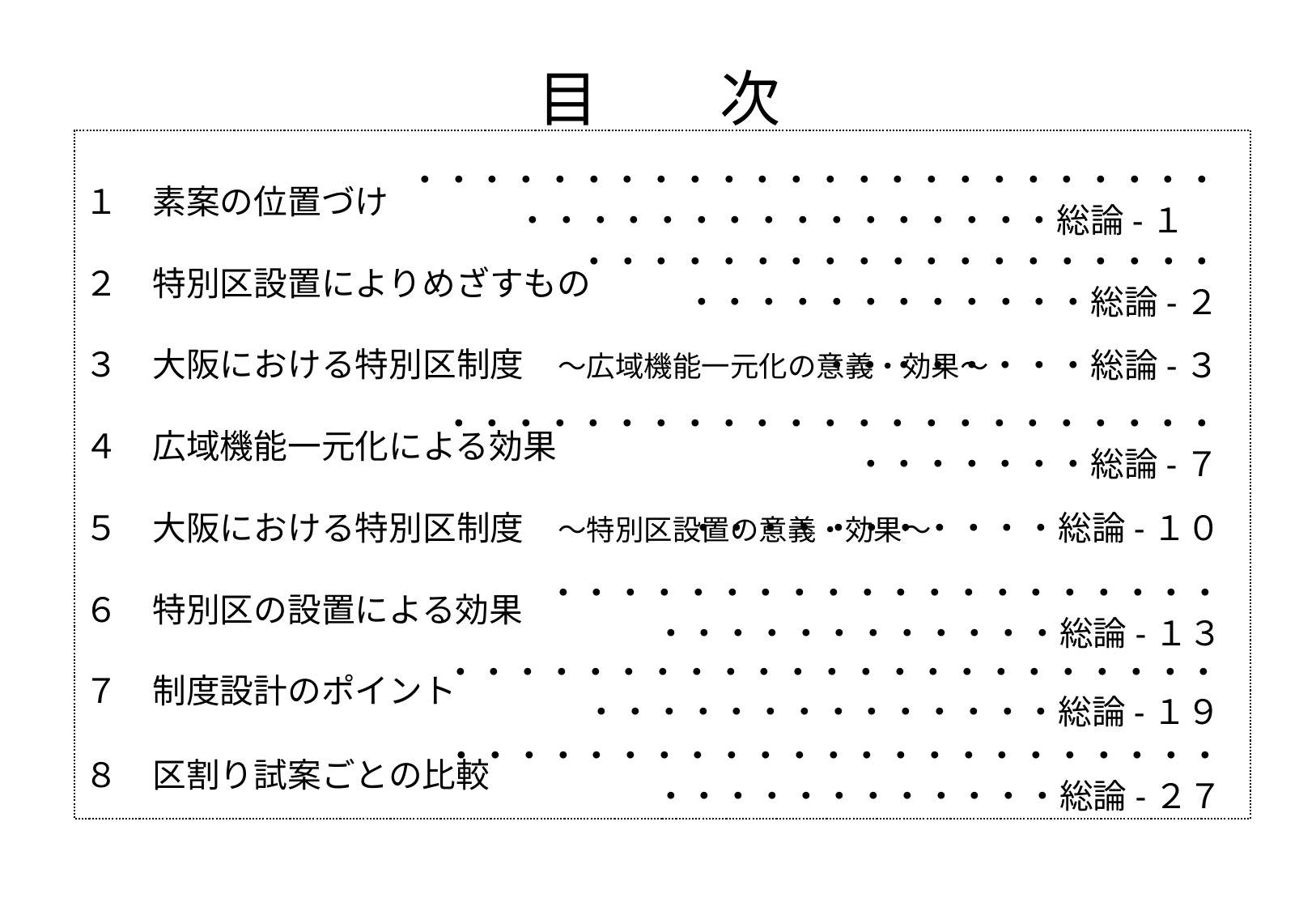

目　　次

・・・・・・・・・・・・・・・・・・・・・・・・・・・・・・・・・・・・・・・・総論-１
１　素案の位置づけ
・・・・・・・・・・・・・・・・・・・・・・・・・・・・・・・総論-２
２　特別区設置によりめざすもの
３　大阪における特別区制度　～広域機能一元化の意義・効果～
　・・・・・・・・総論-３
・・・・・・・・・・・・・・・・・・・・・・・・・・・・・・総論-７
４　広域機能一元化による効果
５　大阪における特別区制度　～特別区設置の意義・効果～
・・・・・・・・・・・総論-１０
６　特別区の設置による効果
・・・・・・・・・・・・・・・・・・・・・・・・・・・・・・・・総論-１３
７　制度設計のポイント
・・・・・・・・・・・・・・・・・・・・・・・・・・・・・・・・・・・・・総論-１９
８　区割り試案ごとの比較
・・・・・・・・・・・・・・・・・・・・・・・・・・・・・・・・・・・総論-２７